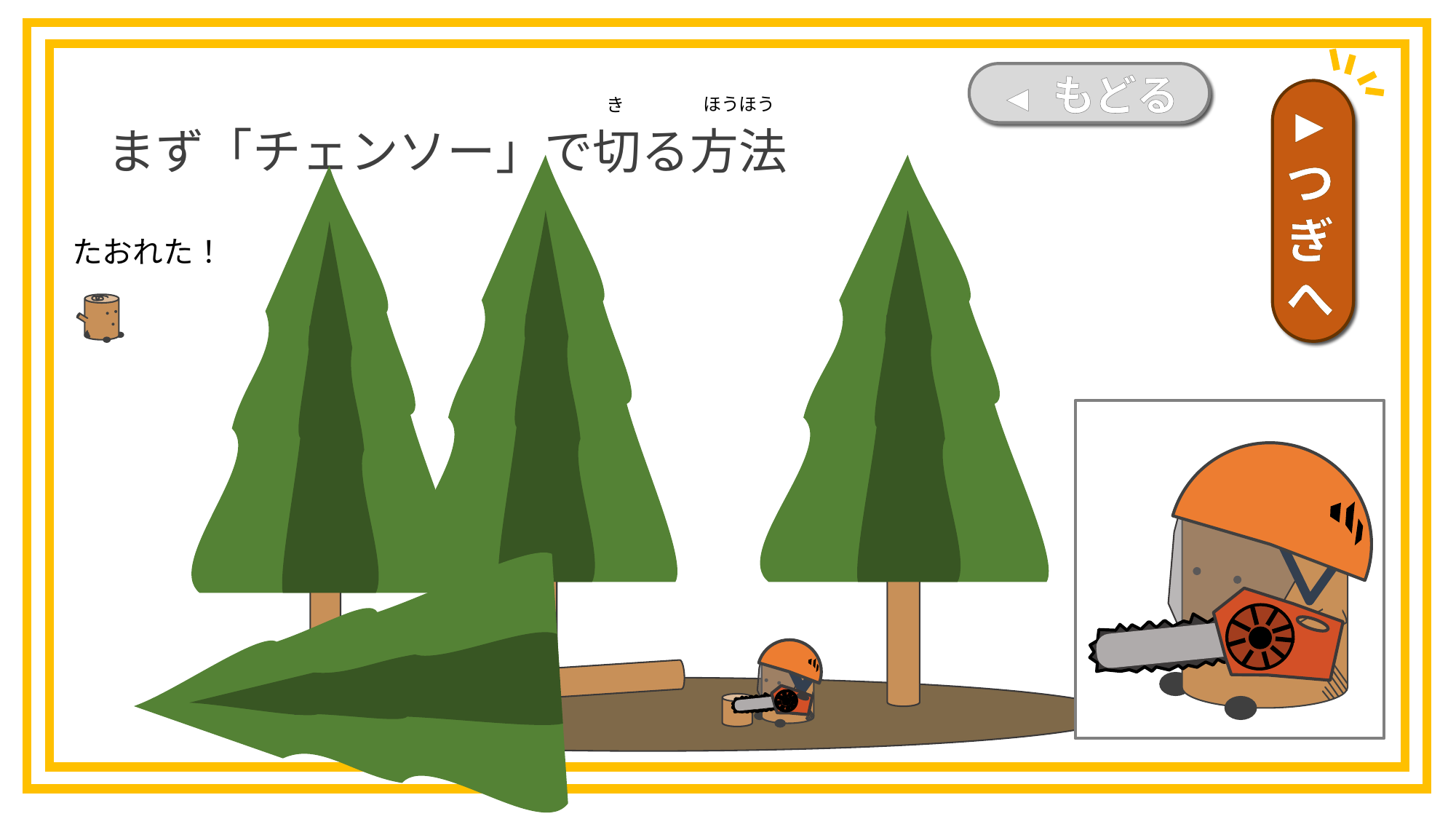

◄ もどる

►つぎへ
まず「チェンソー」で切る方法
ほうほう
き

たおれた！